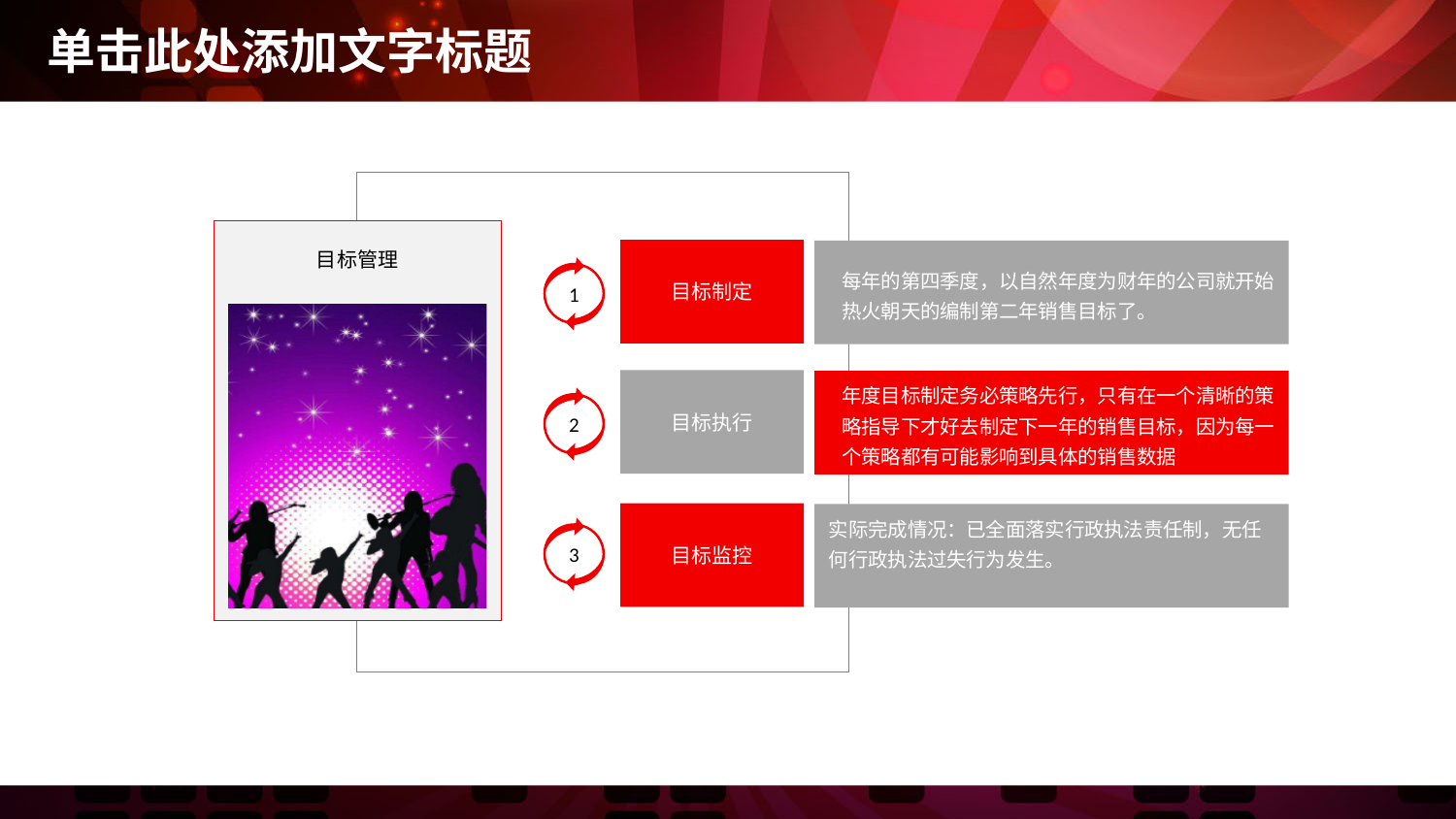

目标管理
目标制定
每年的第四季度，以自然年度为财年的公司就开始热火朝天的编制第二年销售目标了。
1

目标执行
年度目标制定务必策略先行，只有在一个清晰的策略指导下才好去制定下一年的销售目标，因为每一个策略都有可能影响到具体的销售数据
2
目标监控
实际完成情况：已全面落实行政执法责任制，无任何行政执法过失行为发生。

3
.